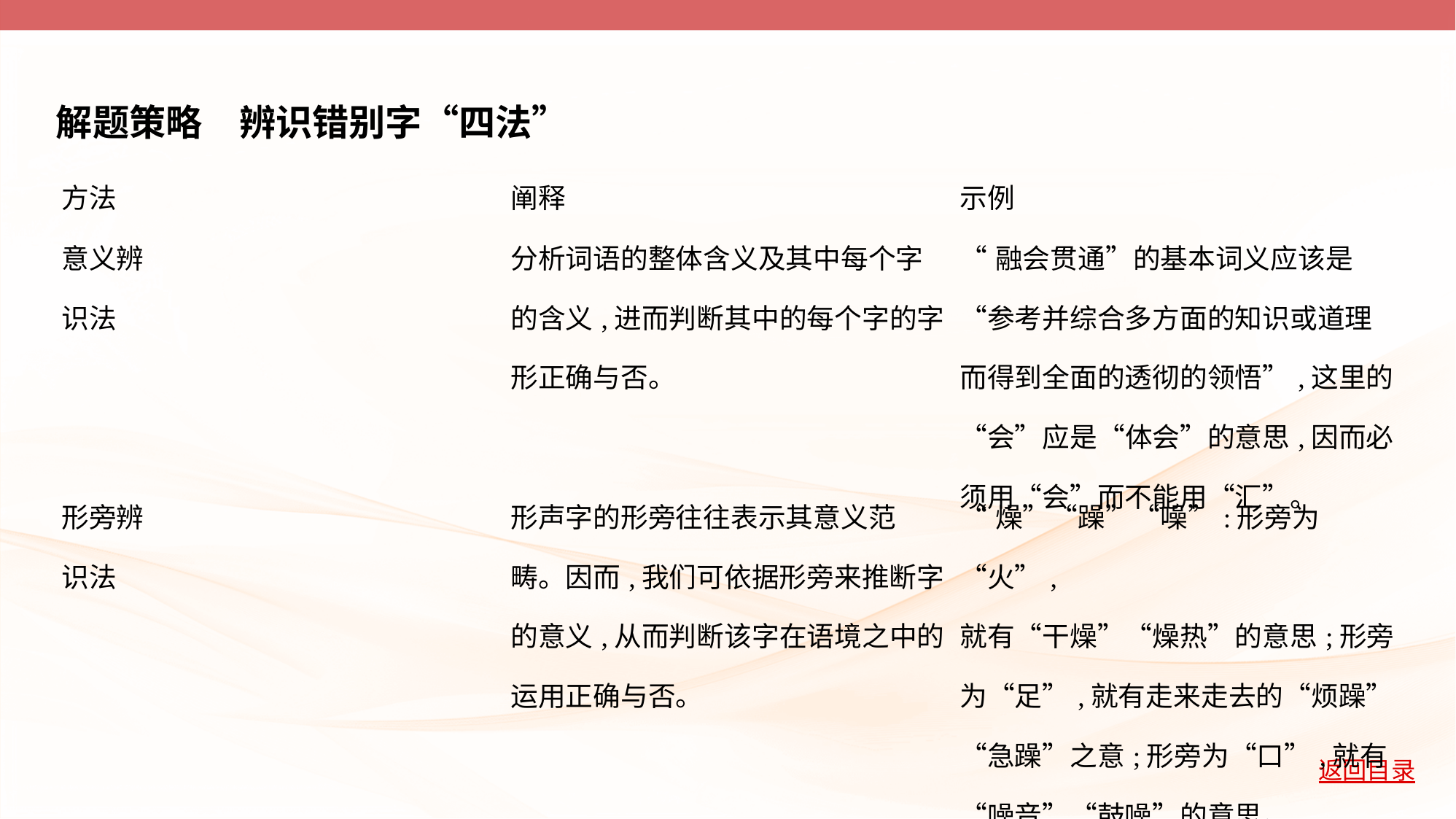

解题策略　辨识错别字“四法”
| 方法 | 阐释 | 示例 |
| --- | --- | --- |
| 意义辨 识法 | 分析词语的整体含义及其中每个字 的含义,进而判断其中的每个字的字 形正确与否。 | “融会贯通”的基本词义应该是 “参考并综合多方面的知识或道理 而得到全面的透彻的领悟”,这里的 “会”应是“体会”的意思,因而必 须用“会”而不能用“汇”。 |
| 形旁辨 识法 | 形声字的形旁往往表示其意义范 畴。因而,我们可依据形旁来推断字 的意义,从而判断该字在语境之中的 运用正确与否。 | “燥”“躁”“噪”:形旁为“火”, 就有“干燥”“燥热”的意思;形旁 为“足”,就有走来走去的“烦躁” “急躁”之意;形旁为“口”,就有 “噪音”“鼓噪”的意思。 |